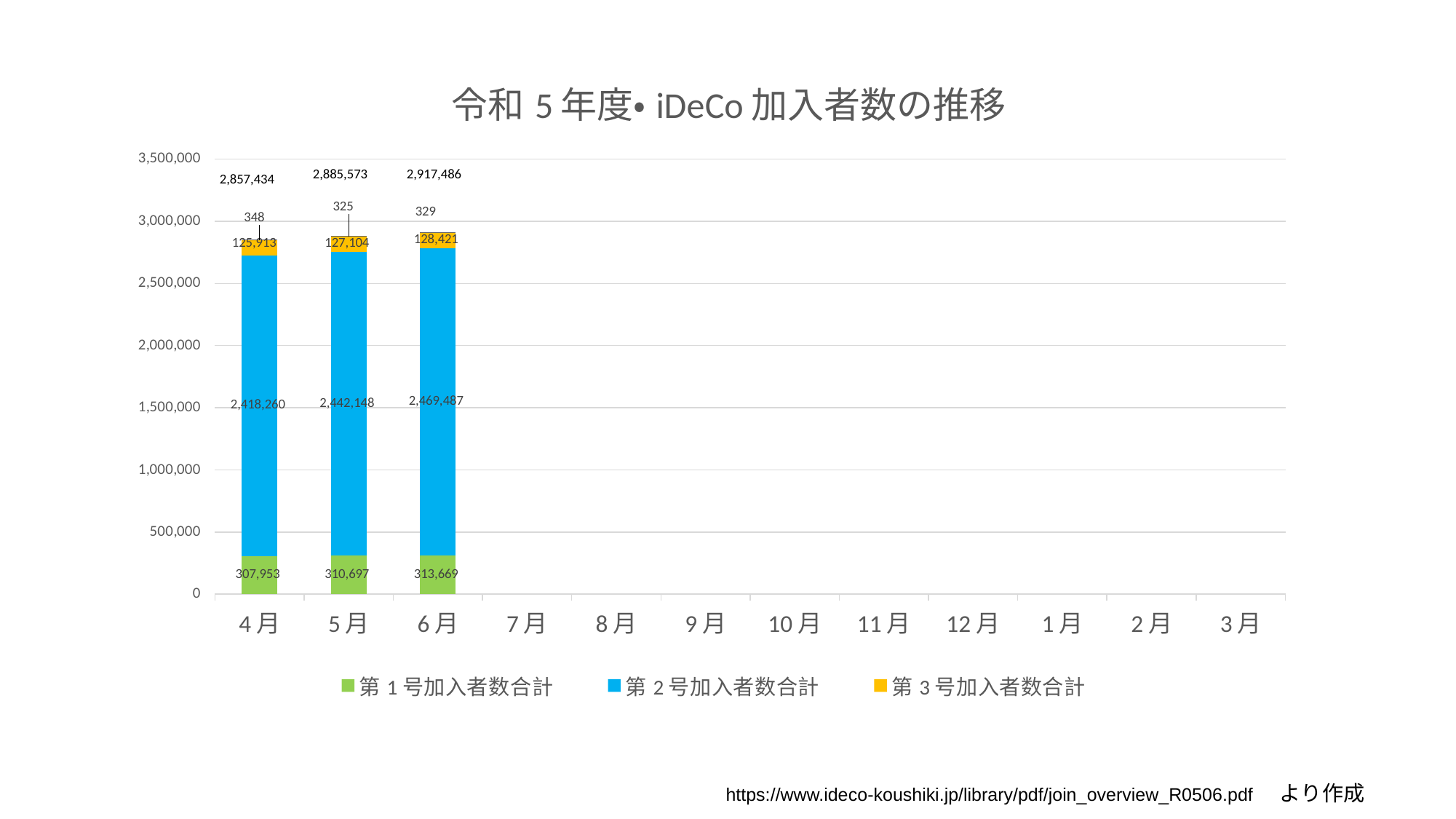

### Chart: 令和5年度・iDeCo加入者数の推移

| Category | 第1号加入者数合計 | 第2号加入者数合計 | 第3号加入者数合計 | 第4号新規加入者数 |
|---|---|---|---|---|
| 4月 | 307953.0 | 2418260.0 | 125913.0 | 348.0 |
| 5月 | 310697.0 | 2442148.0 | 127104.0 | 325.0 |
| 6月 | 313669.0 | 2469487.0 | 128421.0 | 329.0 |
| 7月 | None | None | None | None |
| 8月 | None | None | None | None |
| 9月 | None | None | None | None |
| 10月 | None | None | None | None |
| 11月 | None | None | None | None |
| 12月 | None | None | None | None |
| 1月 | None | None | None | None |
| 2月 | None | None | None | None |
| 3月 | None | None | None | None |
https://www.ideco-koushiki.jp/library/pdf/join_overview_R0506.pdf　より作成